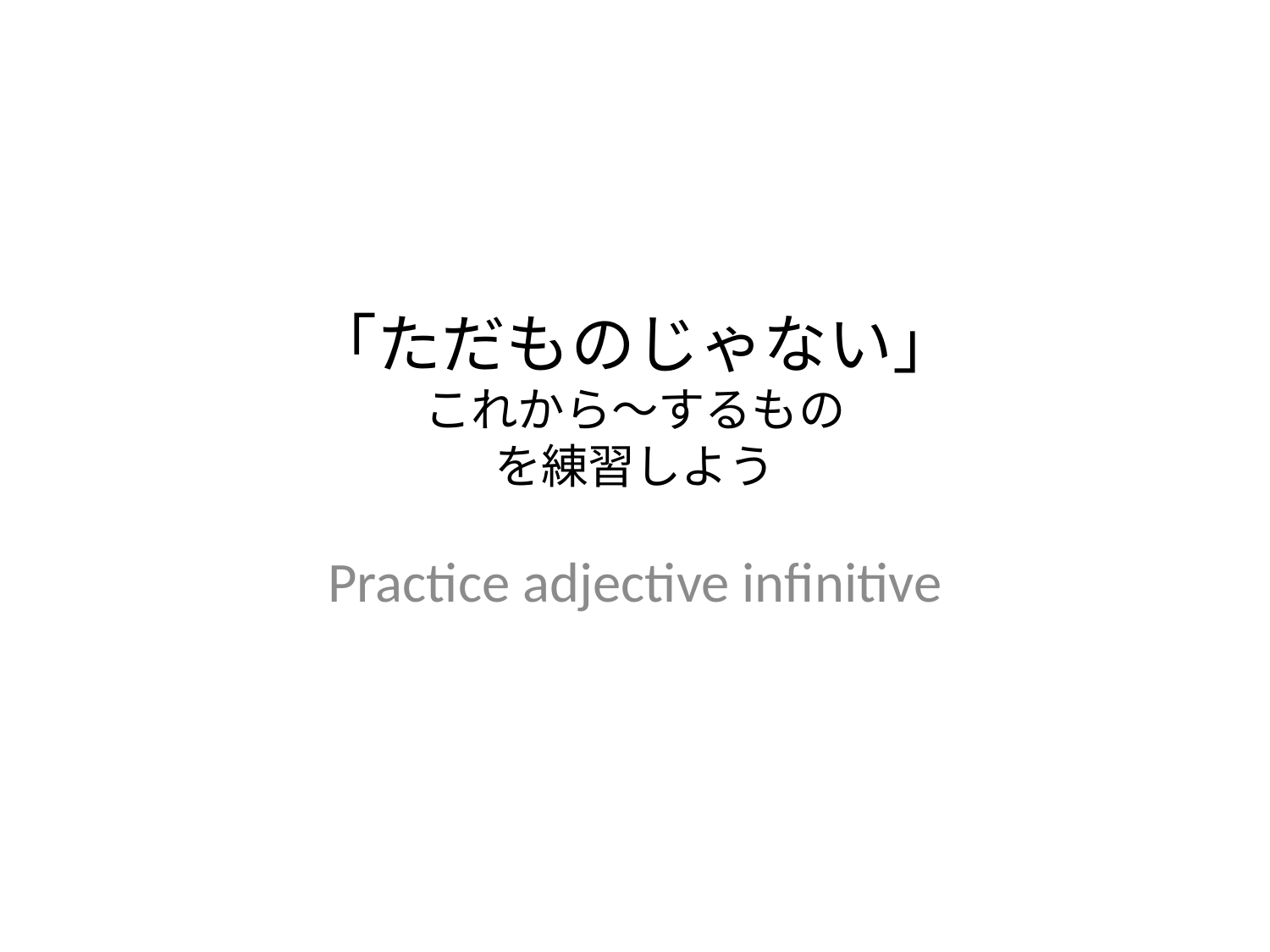

# 「ただものじゃない」 これから～するもの を練習しよう
Practice adjective infinitive